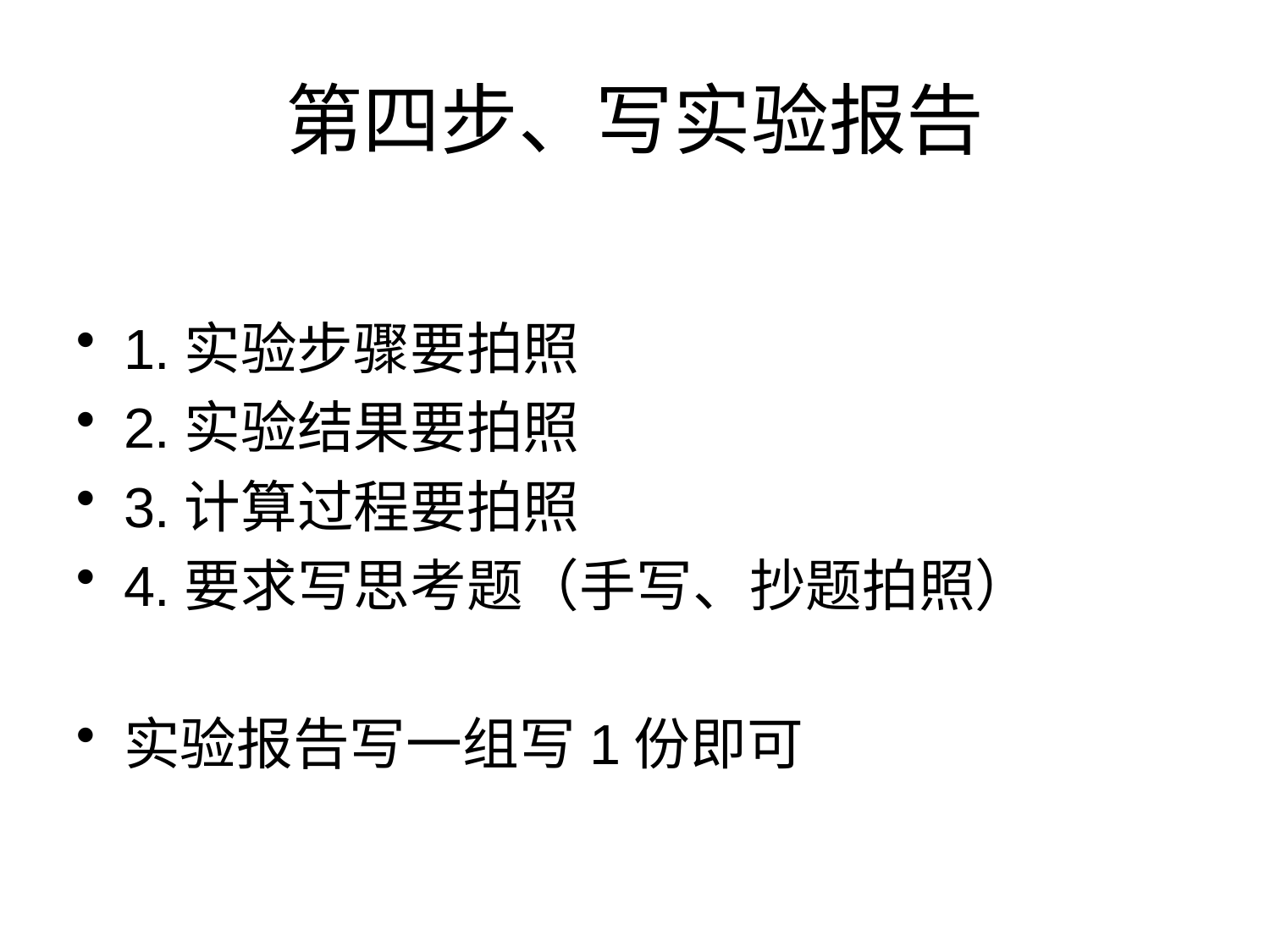

# 第四步、写实验报告
1.实验步骤要拍照
2.实验结果要拍照
3.计算过程要拍照
4.要求写思考题（手写、抄题拍照）

实验报告写一组写1份即可